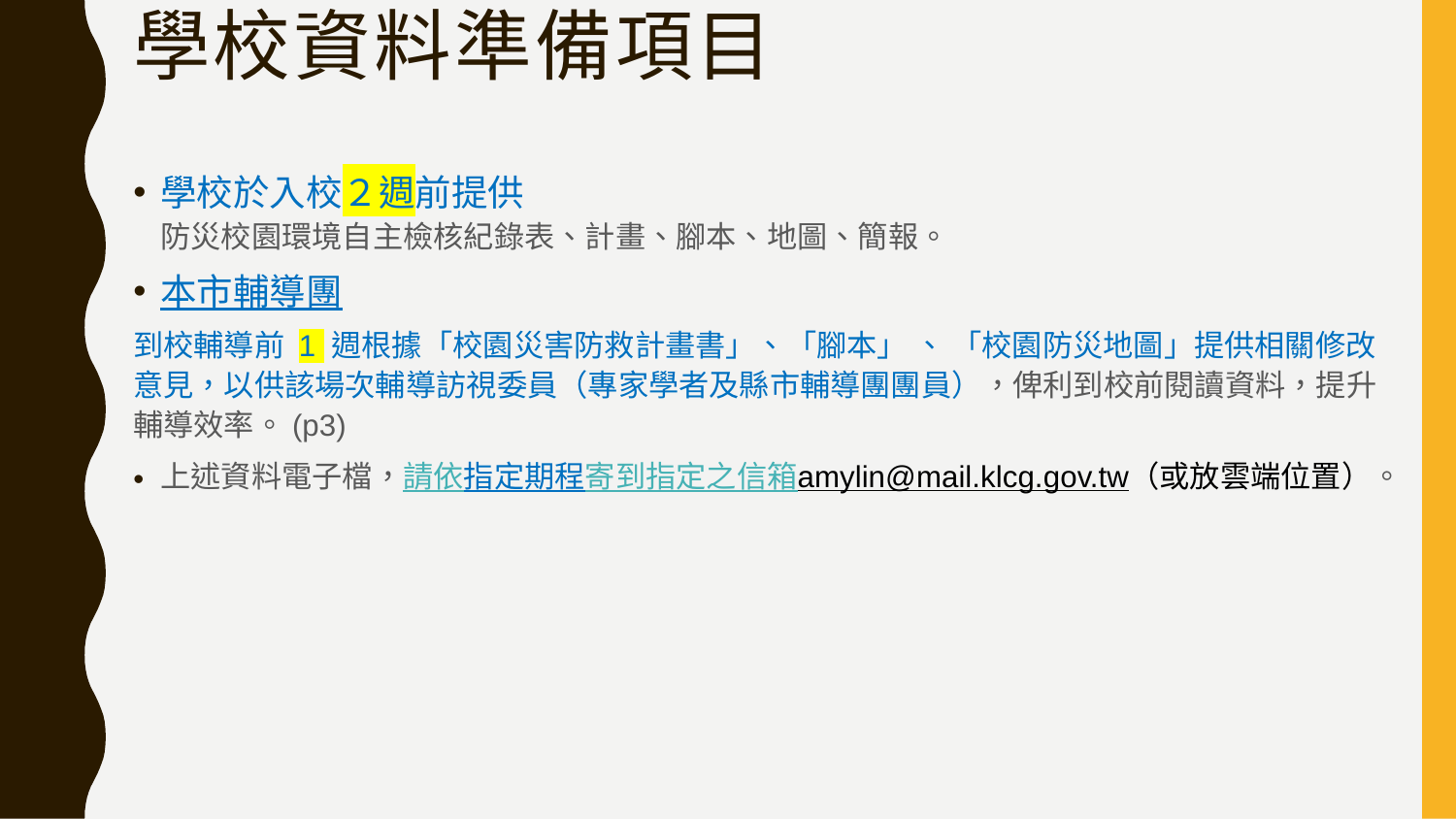

# 學校資料準備項目
學校於入校２週前提供
防災校園環境自主檢核紀錄表、計畫、腳本、地圖、簡報。
本市輔導團
到校輔導前 1 週根據「校園災害防救計畫書」、「腳本」 、 「校園防災地圖」提供相關修改意見，以供該場次輔導訪視委員（專家學者及縣市輔導團團員），俾利到校前閱讀資料，提升輔導效率。(p3)
上述資料電子檔，請依指定期程寄到指定之信箱amylin@mail.klcg.gov.tw（或放雲端位置）。